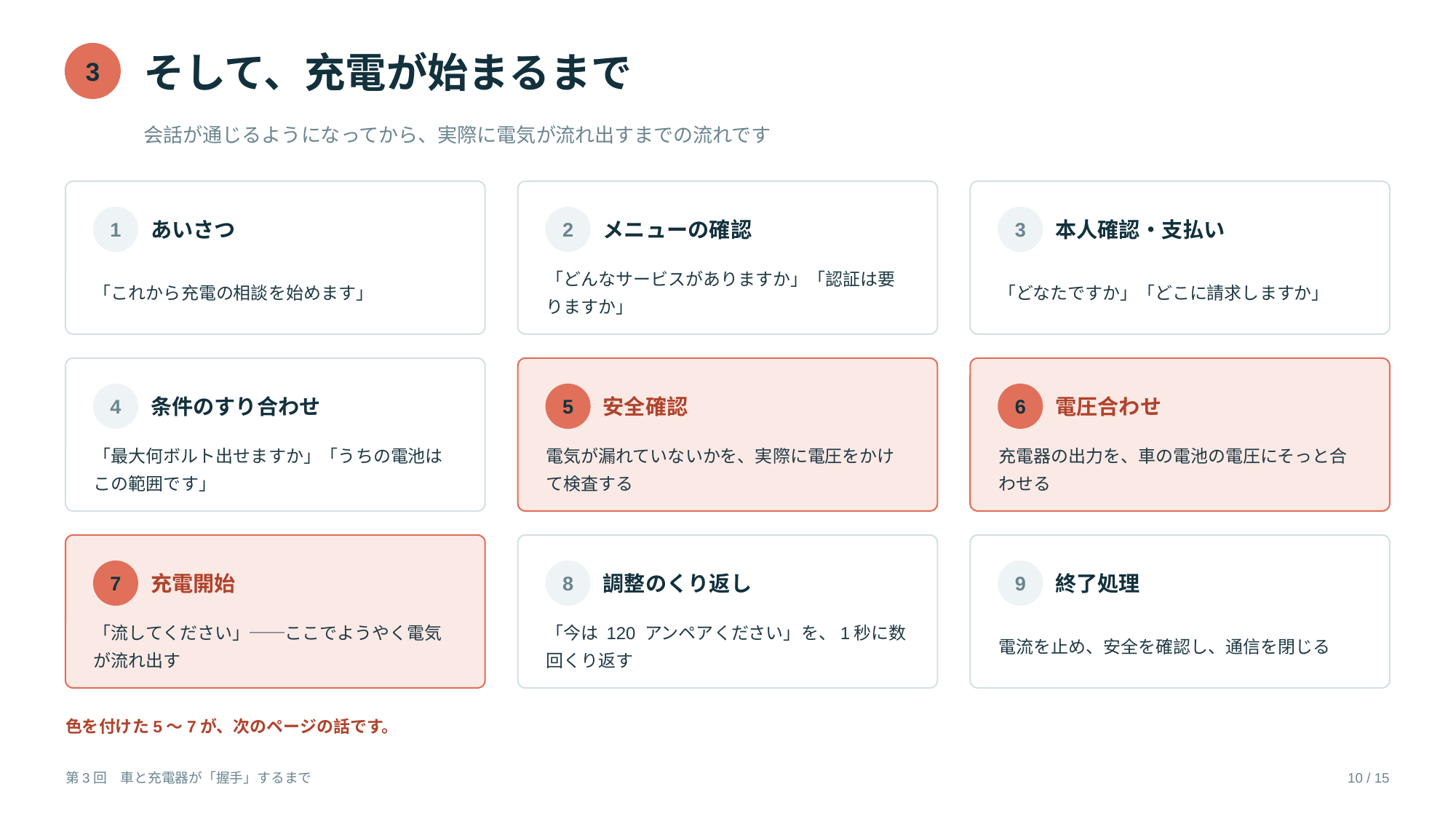

そして、充電が始まるまで

3
会話が通じるようになってから、実際に電気が流れ出すまでの流れです

1
あいさつ

2
メニューの確認

3
本人確認・支払い
「これから充電の相談を始めます」
「どんなサービスがありますか」「認証は要りますか」
「どなたですか」「どこに請求しますか」

4
条件のすり合わせ

5
安全確認

6
電圧合わせ
「最大何ボルト出せますか」「うちの電池はこの範囲です」
電気が漏れていないかを、実際に電圧をかけて検査する
充電器の出力を、車の電池の電圧にそっと合わせる

7
充電開始

8
調整のくり返し

9
終了処理
「流してください」──ここでようやく電気が流れ出す
「今は 120 アンペアください」を、1秒に数回くり返す
電流を止め、安全を確認し、通信を閉じる
色を付けた5〜7が、次のページの話です。
第3回　車と充電器が「握手」するまで
10 / 15